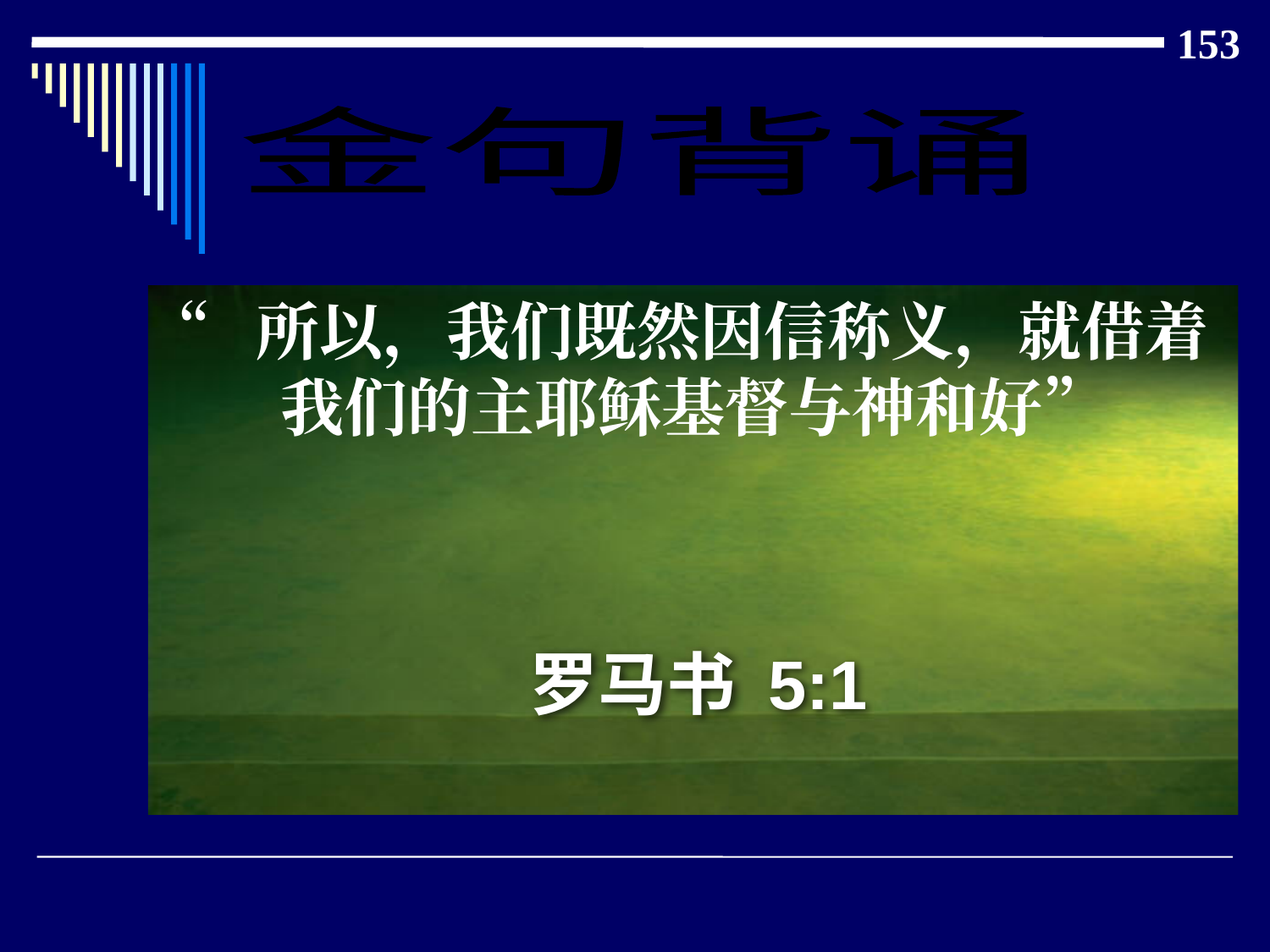

153
金句背诵
“所以，我们既然因信称义，就借着我们的主耶稣基督与神和好”

# 罗马书 5:1